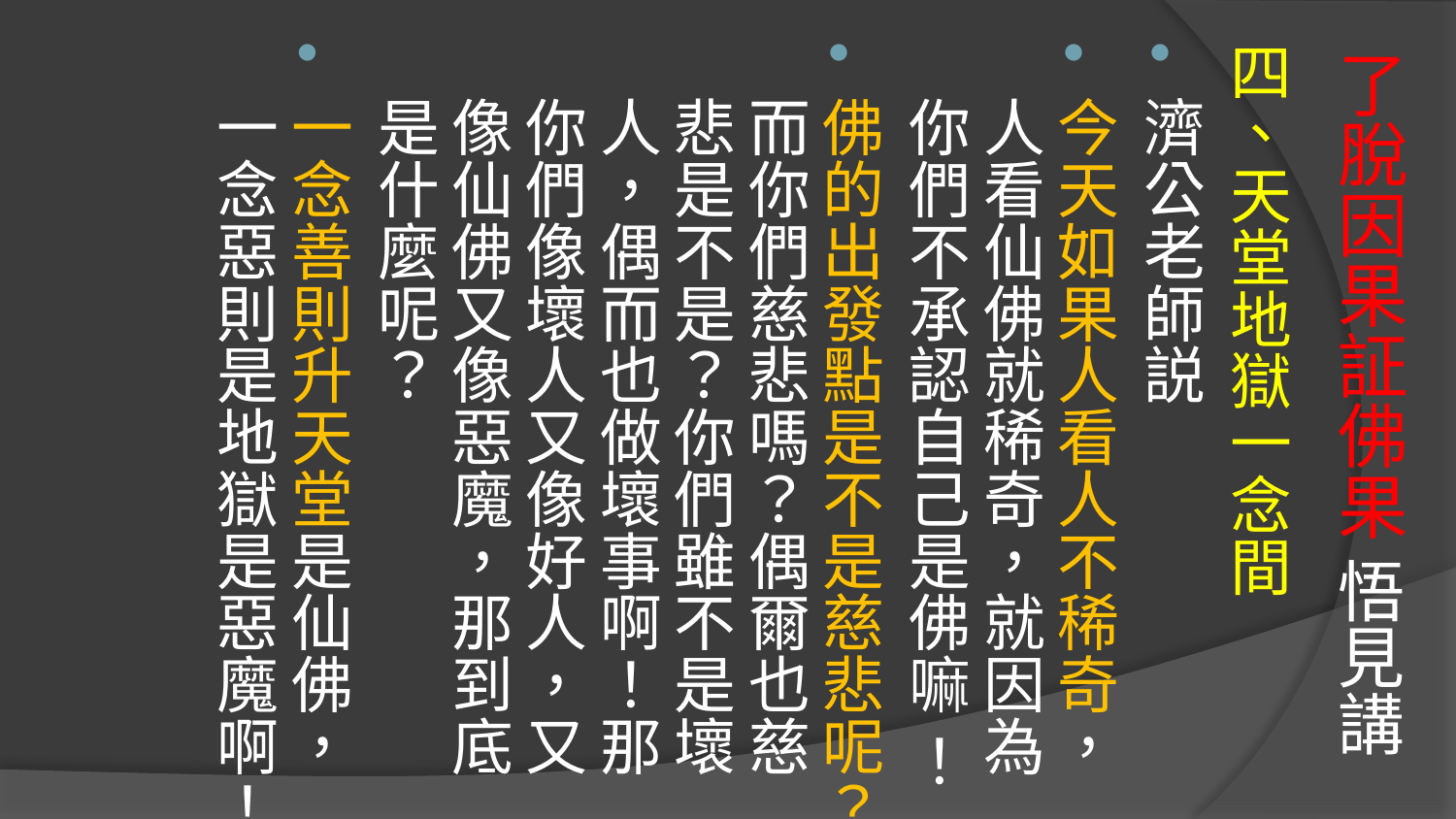

# 了脫因果証佛果 悟見講
四、天堂地獄一念間
濟公老師説
今天如果人看人不稀奇，人看仙佛就稀奇，就因為你們不承認自己是佛嘛 ！
佛的出發點是不是慈悲呢？而你們慈悲嗎？偶爾也慈悲是不是？你們雖不是壞人，偶而也做壞事啊！那你們像壞人又像好人，又像仙佛又像惡魔，那到底是什麼呢？
一念善則升天堂是仙佛，一念惡則是地獄是惡魔啊！